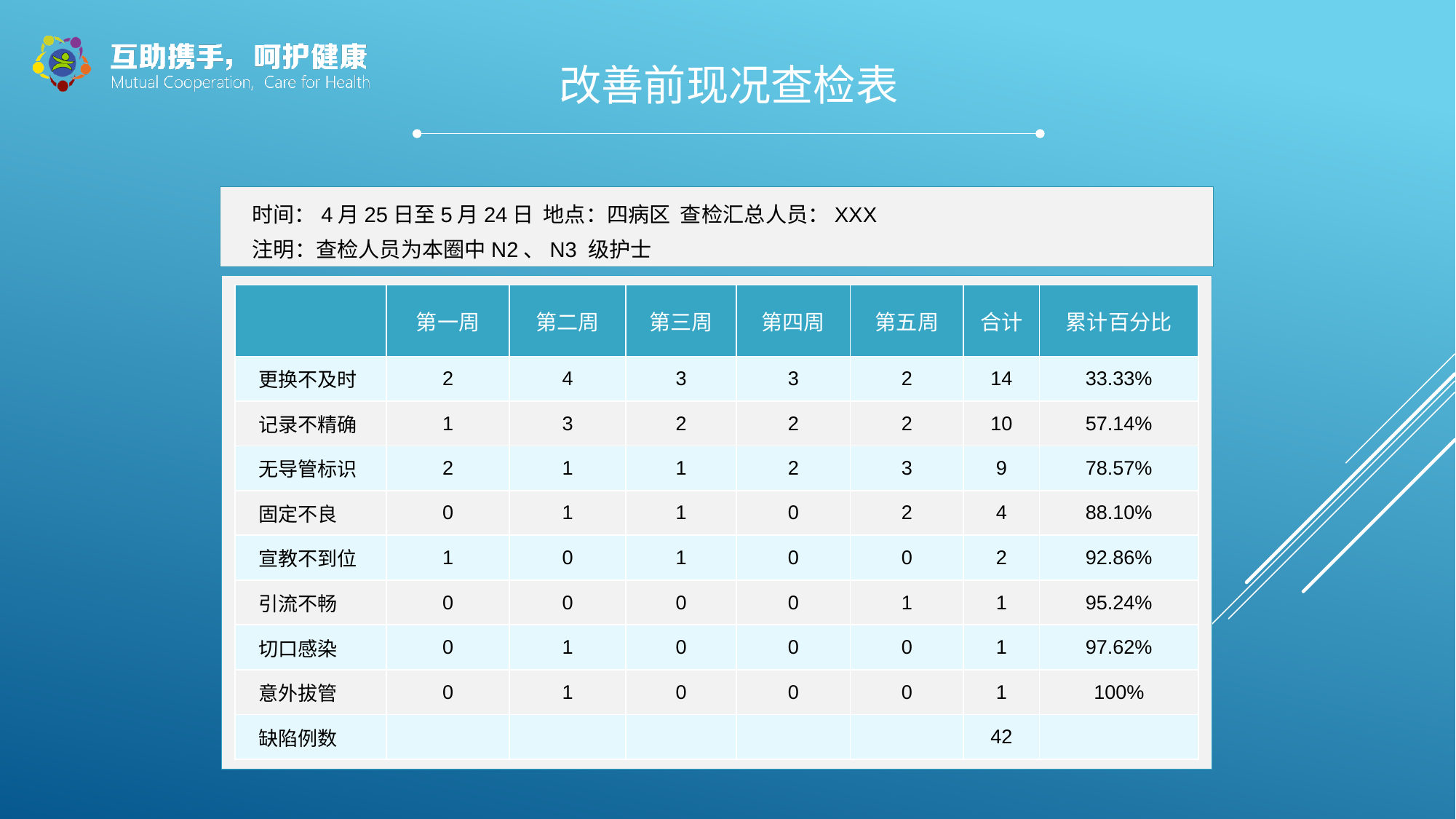

改善前现况查检表
时间：4月25日至5月24日  地点：四病区  查检汇总人员：XXX
注明：查检人员为本圈中N2、N3 级护士

|  | 第一周 | 第二周 | 第三周 | 第四周 | 第五周 | 合计 | 累计百分比 |
| --- | --- | --- | --- | --- | --- | --- | --- |
| 更换不及时 | 2 | 4 | 3 | 3 | 2 | 14 | 33.33% |
| 记录不精确 | 1 | 3 | 2 | 2 | 2 | 10 | 57.14% |
| 无导管标识 | 2 | 1 | 1 | 2 | 3 | 9 | 78.57% |
| 固定不良 | 0 | 1 | 1 | 0 | 2 | 4 | 88.10% |
| 宣教不到位 | 1 | 0 | 1 | 0 | 0 | 2 | 92.86% |
| 引流不畅 | 0 | 0 | 0 | 0 | 1 | 1 | 95.24% |
| 切口感染 | 0 | 1 | 0 | 0 | 0 | 1 | 97.62% |
| 意外拔管 | 0 | 1 | 0 | 0 | 0 | 1 | 100% |
| 缺陷例数 |  |  |  |  |  | 42 |  |
.